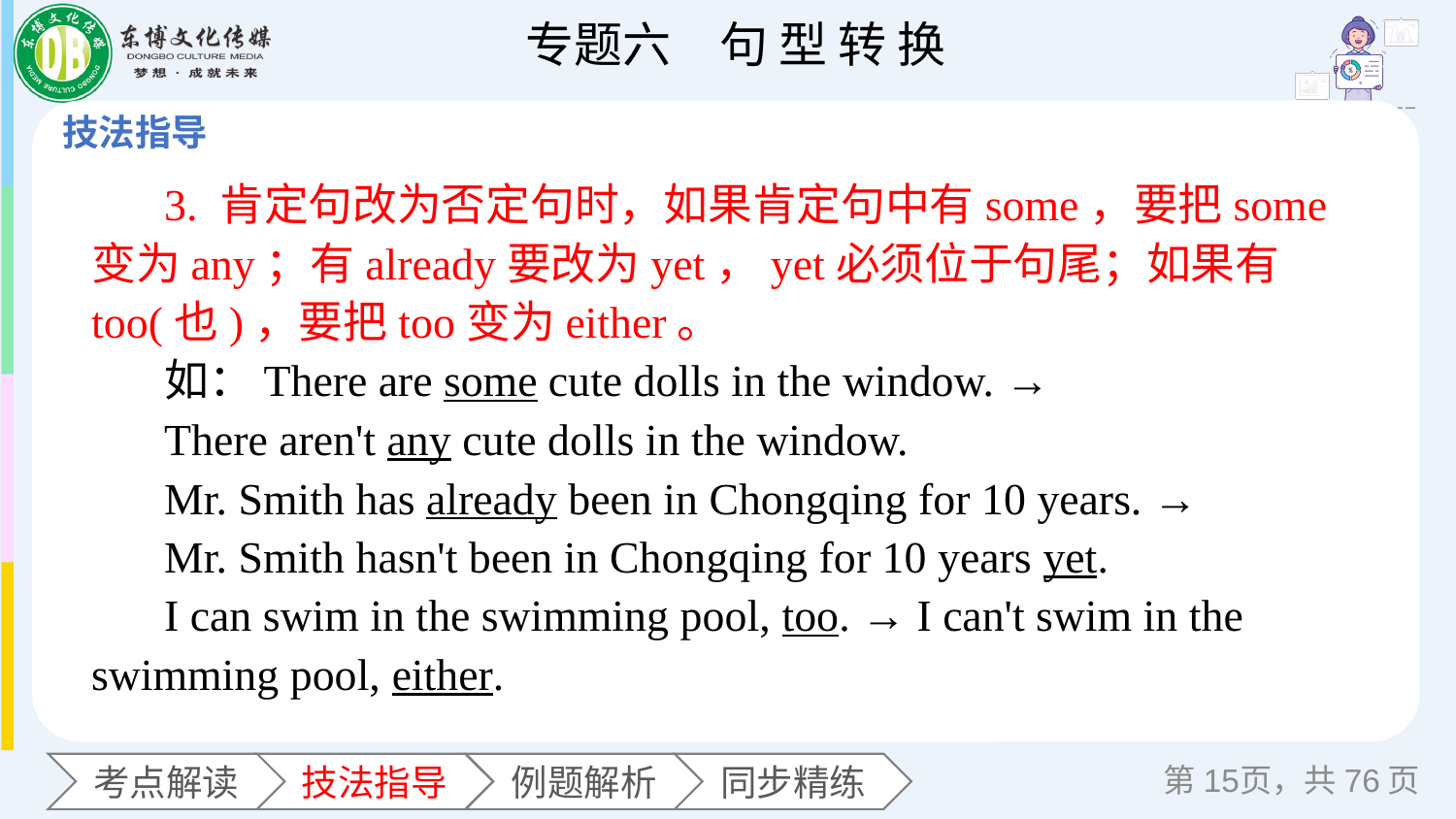

3. 肯定句改为否定句时，如果肯定句中有some，要把some变为any；有already要改为yet，yet必须位于句尾；如果有too(也)，要把too变为either。
如：There are some cute dolls in the window. →
There aren't any cute dolls in the window.
Mr. Smith has already been in Chongqing for 10 years. →
Mr. Smith hasn't been in Chongqing for 10 years yet.
I can swim in the swimming pool, too. → I can't swim in the swimming pool, either.
第15页，共76页